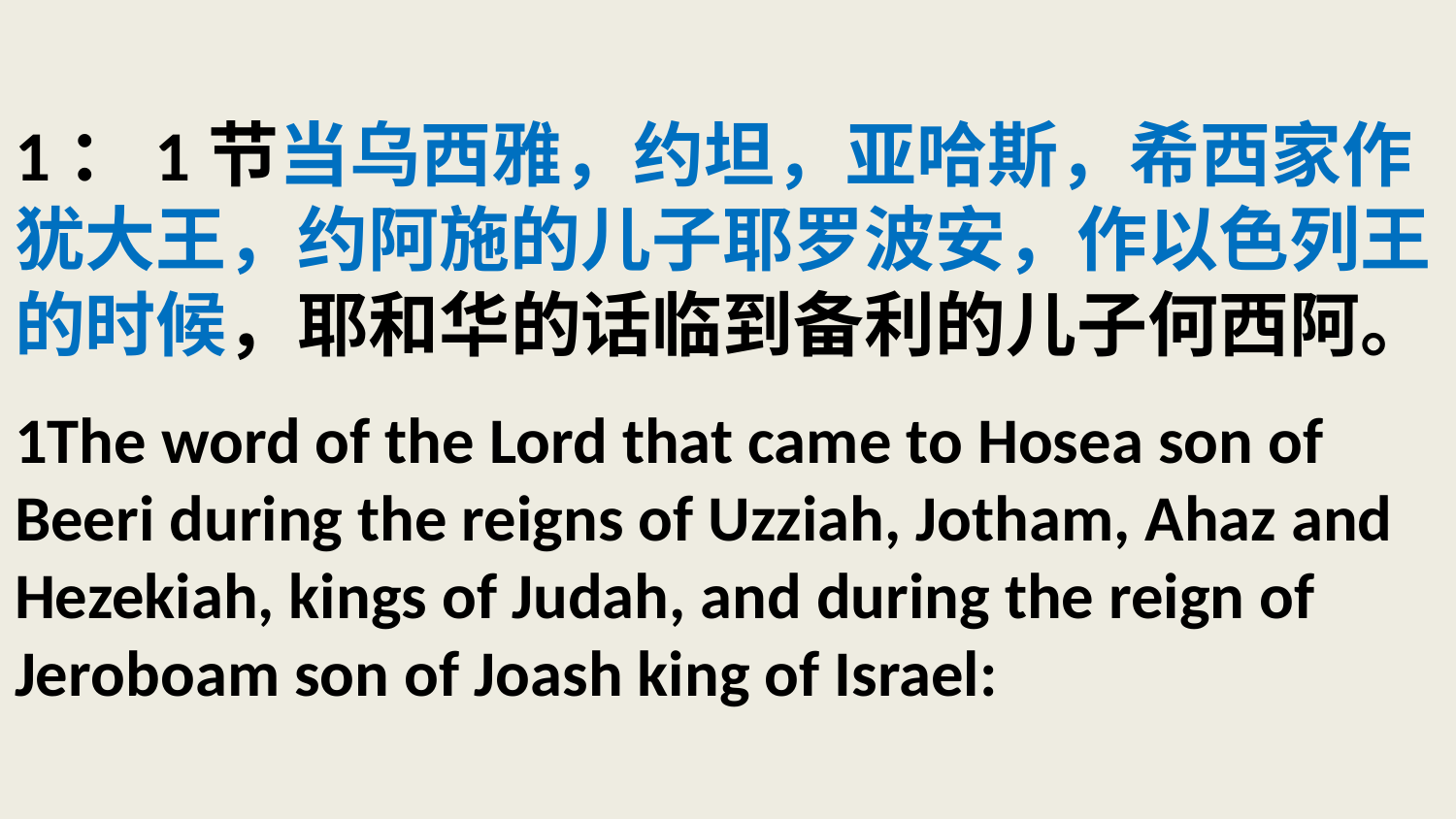

# 1：1节当乌西雅，约坦，亚哈斯，希西家作犹大王，约阿施的儿子耶罗波安，作以色列王的时候，耶和华的话临到备利的儿子何西阿。 1The word of the Lord that came to Hosea son of Beeri during the reigns of Uzziah, Jotham, Ahaz and Hezekiah, kings of Judah, and during the reign of Jeroboam son of Joash king of Israel: